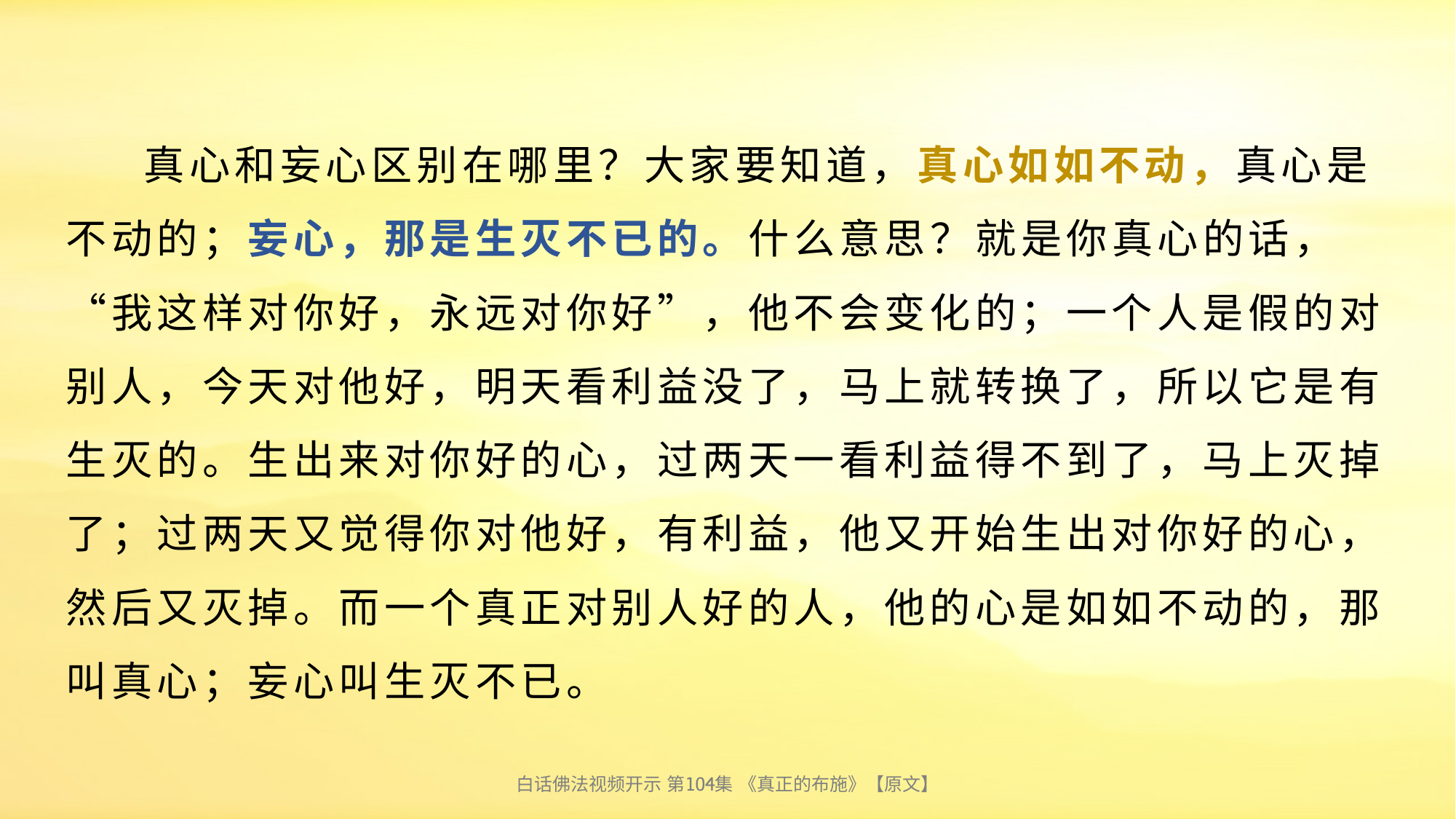

# 真心和妄心区别在哪里？大家要知道，真心如如不动，真心是不动的；妄心，那是生灭不已的。什么意思？就是你真心的话，“我这样对你好，永远对你好”，他不会变化的；一个人是假的对别人，今天对他好，明天看利益没了，马上就转换了，所以它是有生灭的。生出来对你好的心，过两天一看利益得不到了，马上灭掉了；过两天又觉得你对他好，有利益，他又开始生出对你好的心，然后又灭掉。而一个真正对别人好的人，他的心是如如不动的，那叫真心；妄心叫生灭不已。
白话佛法视频开示 第104集 《真正的布施》【原文】